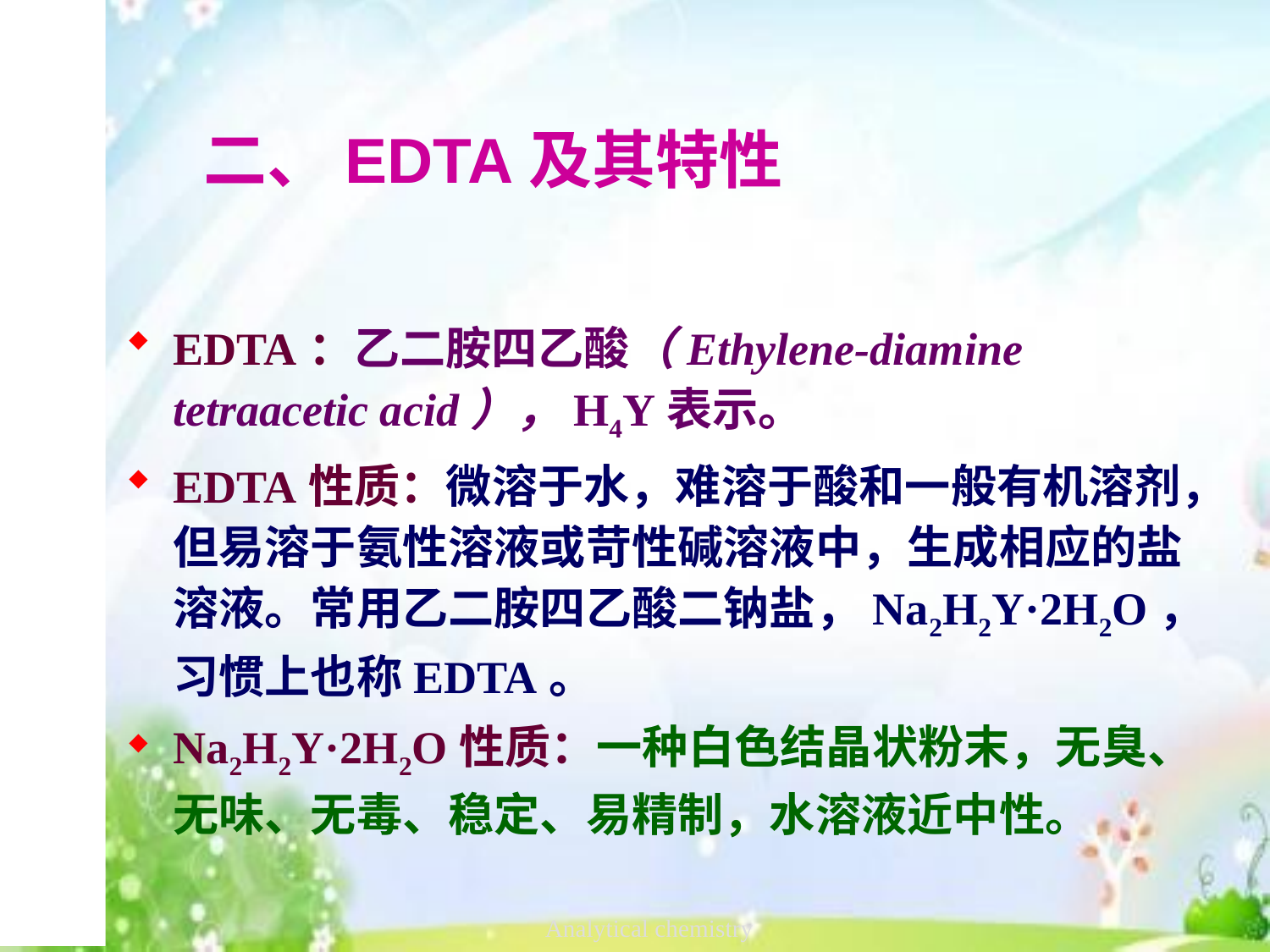

# 二、EDTA及其特性
EDTA：乙二胺四乙酸（Ethylene-diamine tetraacetic acid），H4Y表示。
EDTA性质：微溶于水，难溶于酸和一般有机溶剂，但易溶于氨性溶液或苛性碱溶液中，生成相应的盐溶液。常用乙二胺四乙酸二钠盐，Na2H2Y·2H2O，习惯上也称EDTA。
Na2H2Y·2H2O性质：一种白色结晶状粉末，无臭、无味、无毒、稳定、易精制，水溶液近中性。

Analytical chemistry
4